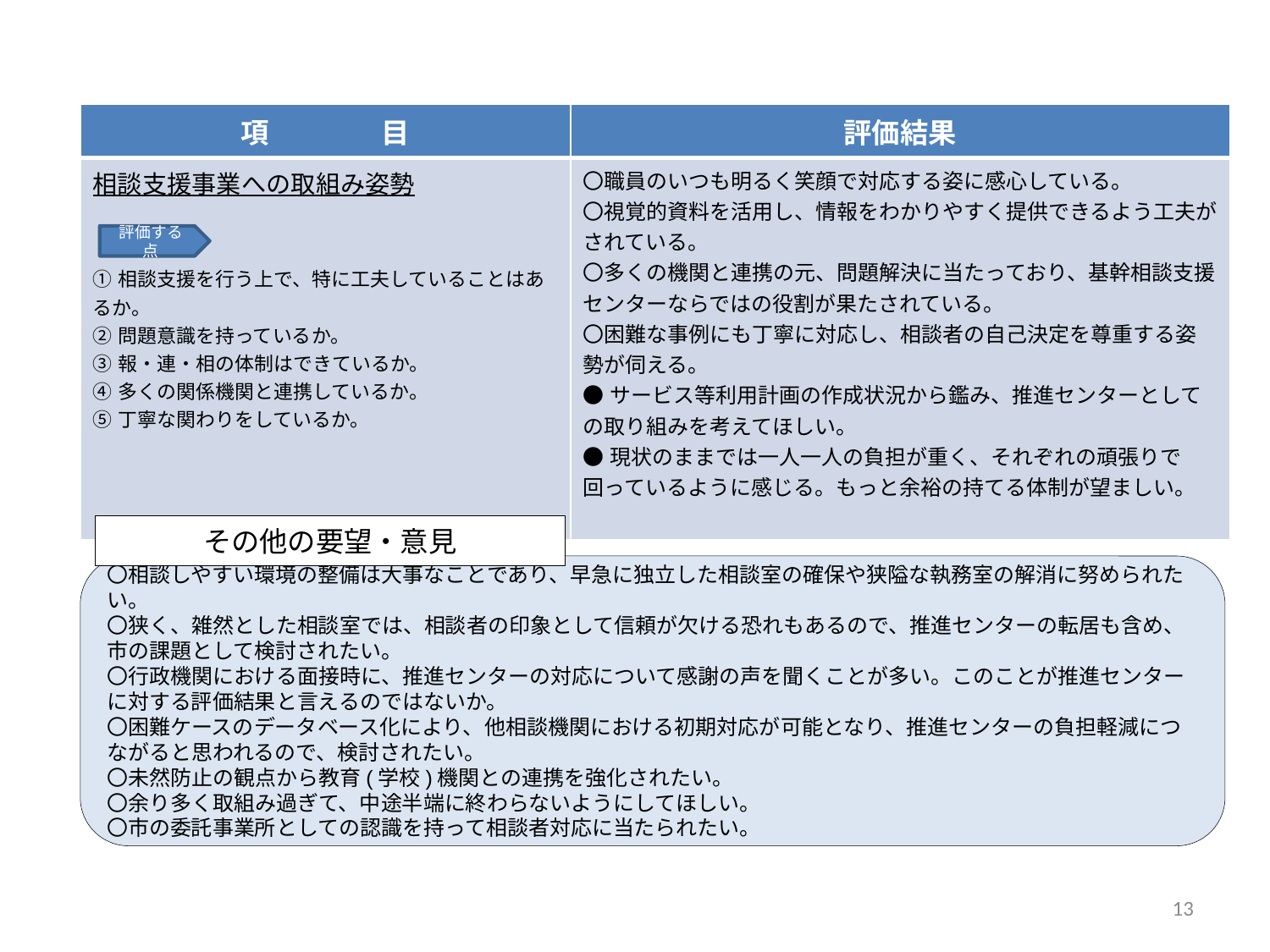

| 項　　　　目 | 評価結果 |
| --- | --- |
| 相談支援事業への取組み姿勢 ①相談支援を行う上で、特に工夫していることはあるか。 ②問題意識を持っているか。 ③報・連・相の体制はできているか。 ④多くの関係機関と連携しているか。 ⑤丁寧な関わりをしているか。 | 〇職員のいつも明るく笑顔で対応する姿に感心している。 〇視覚的資料を活用し、情報をわかりやすく提供できるよう工夫がされている。 〇多くの機関と連携の元、問題解決に当たっており、基幹相談支援センターならではの役割が果たされている。 〇困難な事例にも丁寧に対応し、相談者の自己決定を尊重する姿勢が伺える。 ●サービス等利用計画の作成状況から鑑み、推進センターとしての取り組みを考えてほしい。 ●現状のままでは一人一人の負担が重く、それぞれの頑張りで回っているように感じる。もっと余裕の持てる体制が望ましい。 |
評価する点
その他の要望・意見
〇相談しやすい環境の整備は大事なことであり、早急に独立した相談室の確保や狭隘な執務室の解消に努められたい。
〇狭く、雑然とした相談室では、相談者の印象として信頼が欠ける恐れもあるので、推進センターの転居も含め、市の課題として検討されたい。
〇行政機関における面接時に、推進センターの対応について感謝の声を聞くことが多い。このことが推進センターに対する評価結果と言えるのではないか。
〇困難ケースのデータベース化により、他相談機関における初期対応が可能となり、推進センターの負担軽減につながると思われるので、検討されたい。
〇未然防止の観点から教育(学校)機関との連携を強化されたい。
〇余り多く取組み過ぎて、中途半端に終わらないようにしてほしい。
〇市の委託事業所としての認識を持って相談者対応に当たられたい。
13